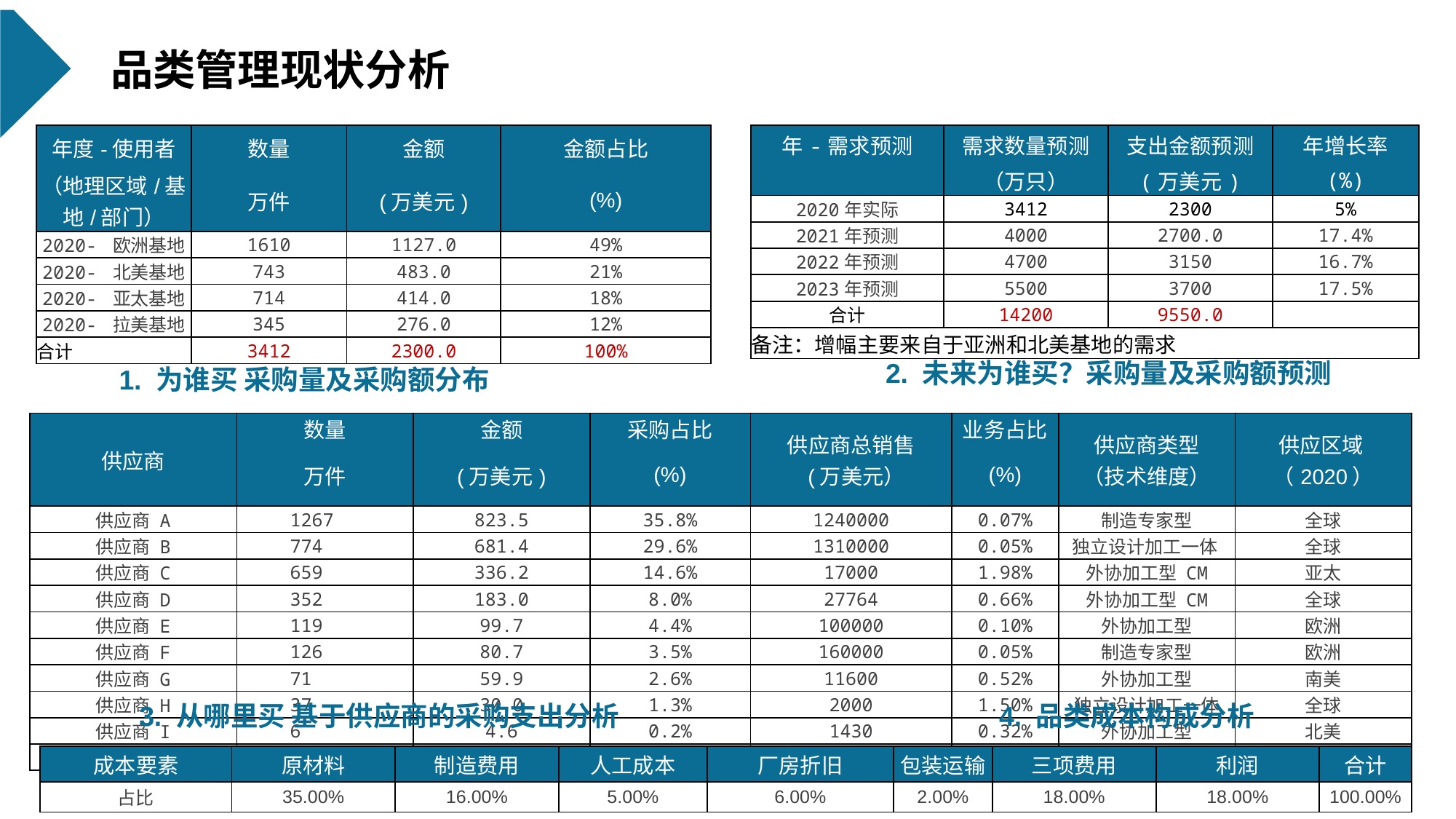

# 品类管理现状分析
| 年度-使用者 | 数量 | 金额 | 金额占比 |
| --- | --- | --- | --- |
| （地理区域/基地/部门） | 万件 | (万美元) | (%) |
| 2020- 欧洲基地 | 1610 | 1127.0 | 49% |
| 2020- 北美基地 | 743 | 483.0 | 21% |
| 2020- 亚太基地 | 714 | 414.0 | 18% |
| 2020- 拉美基地 | 345 | 276.0 | 12% |
| 合计 | 3412 | 2300.0 | 100% |
| 年-需求预测 | 需求数量预测 | 支出金额预测 | 年增长率 |
| --- | --- | --- | --- |
|  | （万只） | (万美元) | (%) |
| 2020年实际 | 3412 | 2300 | 5% |
| 2021年预测 | 4000 | 2700.0 | 17.4% |
| 2022年预测 | 4700 | 3150 | 16.7% |
| 2023年预测 | 5500 | 3700 | 17.5% |
| 合计 | 14200 | 9550.0 |  |
| 备注：增幅主要来自于亚洲和北美基地的需求 |  |  |  |
2. 未来为谁买？采购量及采购额预测
1. 为谁买 采购量及采购额分布
| 供应商 | 数量 | 金额 | 采购占比 | 供应商总销售 (万美元） | 业务占比 | 供应商类型 （技术维度） | 供应区域 （2020） |
| --- | --- | --- | --- | --- | --- | --- | --- |
|  | 万件 | (万美元) | (%) |  | (%) |  |  |
| 供应商 A | 1267 | 823.5 | 35.8% | 1240000 | 0.07% | 制造专家型 | 全球 |
| 供应商 B | 774 | 681.4 | 29.6% | 1310000 | 0.05% | 独立设计加工一体 | 全球 |
| 供应商 C | 659 | 336.2 | 14.6% | 17000 | 1.98% | 外协加工型 CM | 亚太 |
| 供应商 D | 352 | 183.0 | 8.0% | 27764 | 0.66% | 外协加工型 CM | 全球 |
| 供应商 E | 119 | 99.7 | 4.4% | 100000 | 0.10% | 外协加工型 | 欧洲 |
| 供应商 F | 126 | 80.7 | 3.5% | 160000 | 0.05% | 制造专家型 | 欧洲 |
| 供应商 G | 71 | 59.9 | 2.6% | 11600 | 0.52% | 外协加工型 | 南美 |
| 供应商 H | 37 | 30.0 | 1.3% | 2000 | 1.50% | 独立设计加工一体 | 全球 |
| 供应商 I | 6 | 4.6 | 0.2% | 1430 | 0.32% | 外协加工型 | 北美 |
| 合计 | 3412 | 2299.1 | 100% |  |  |  |  |
3. 从哪里买 基于供应商的采购支出分析
4. 品类成本构成分析
| 成本要素 | 原材料 | 制造费用 | 人工成本 | 厂房折旧 | 包装运输 | 三项费用 | 利润 | 合计 |
| --- | --- | --- | --- | --- | --- | --- | --- | --- |
| 占比 | 35.00% | 16.00% | 5.00% | 6.00% | 2.00% | 18.00% | 18.00% | 100.00% |